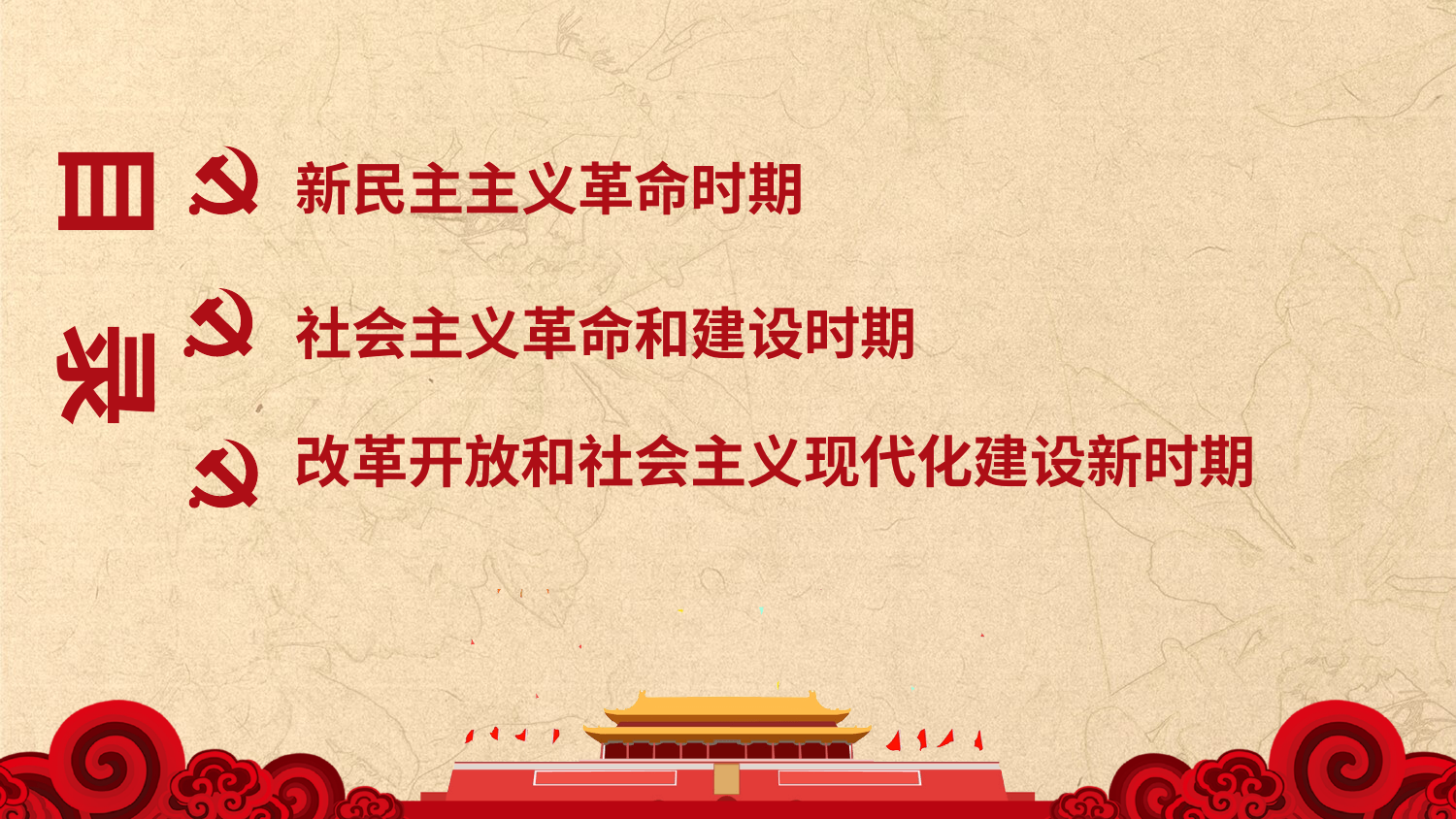

目   录

新民主主义革命时期

社会主义革命和建设时期

改革开放和社会主义现代化建设新时期